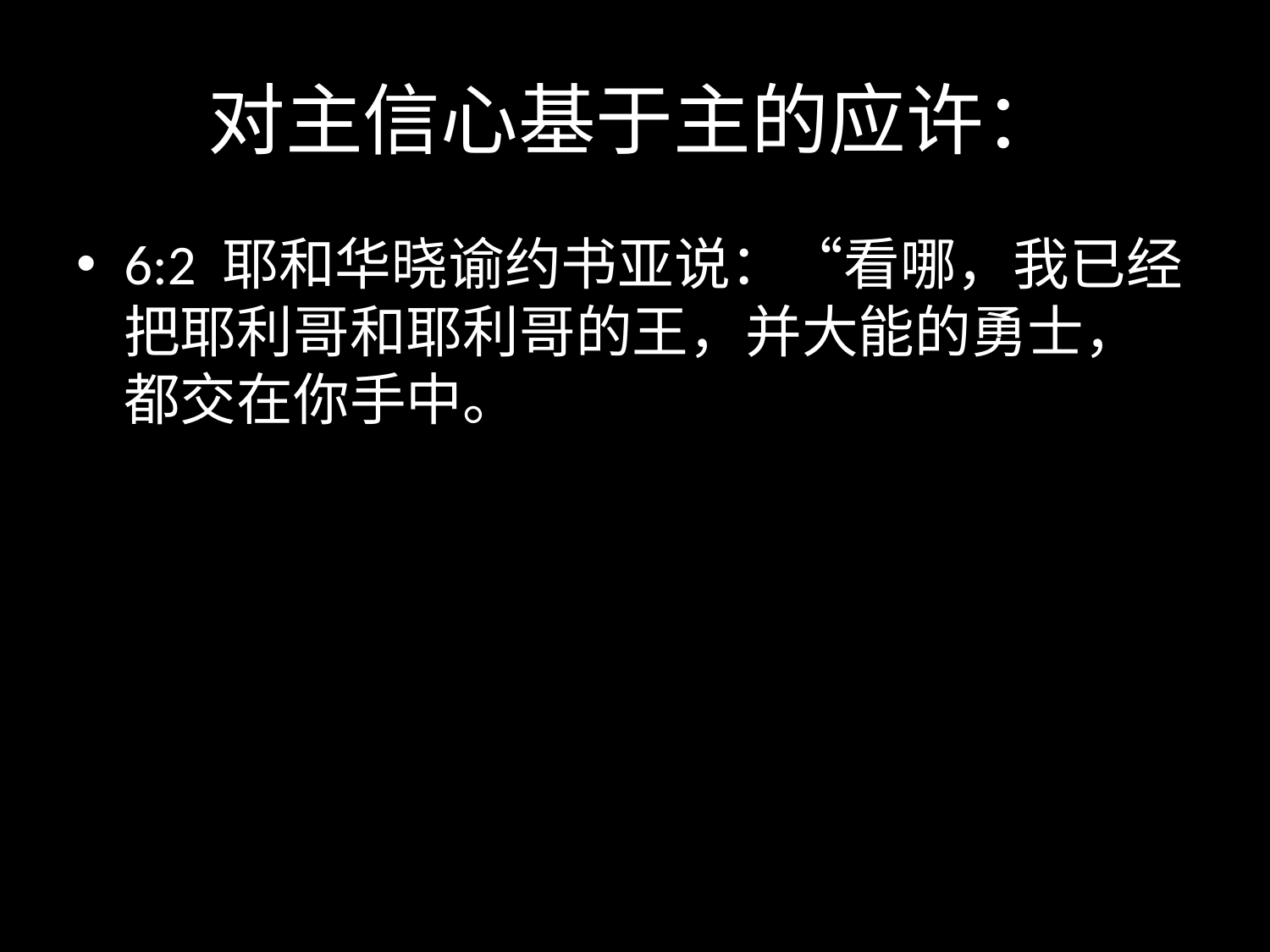

# 对主信心基于主的应许：
6:2 耶和华晓谕约书亚说：“看哪，我已经把耶利哥和耶利哥的王，并大能的勇士，都交在你手中。